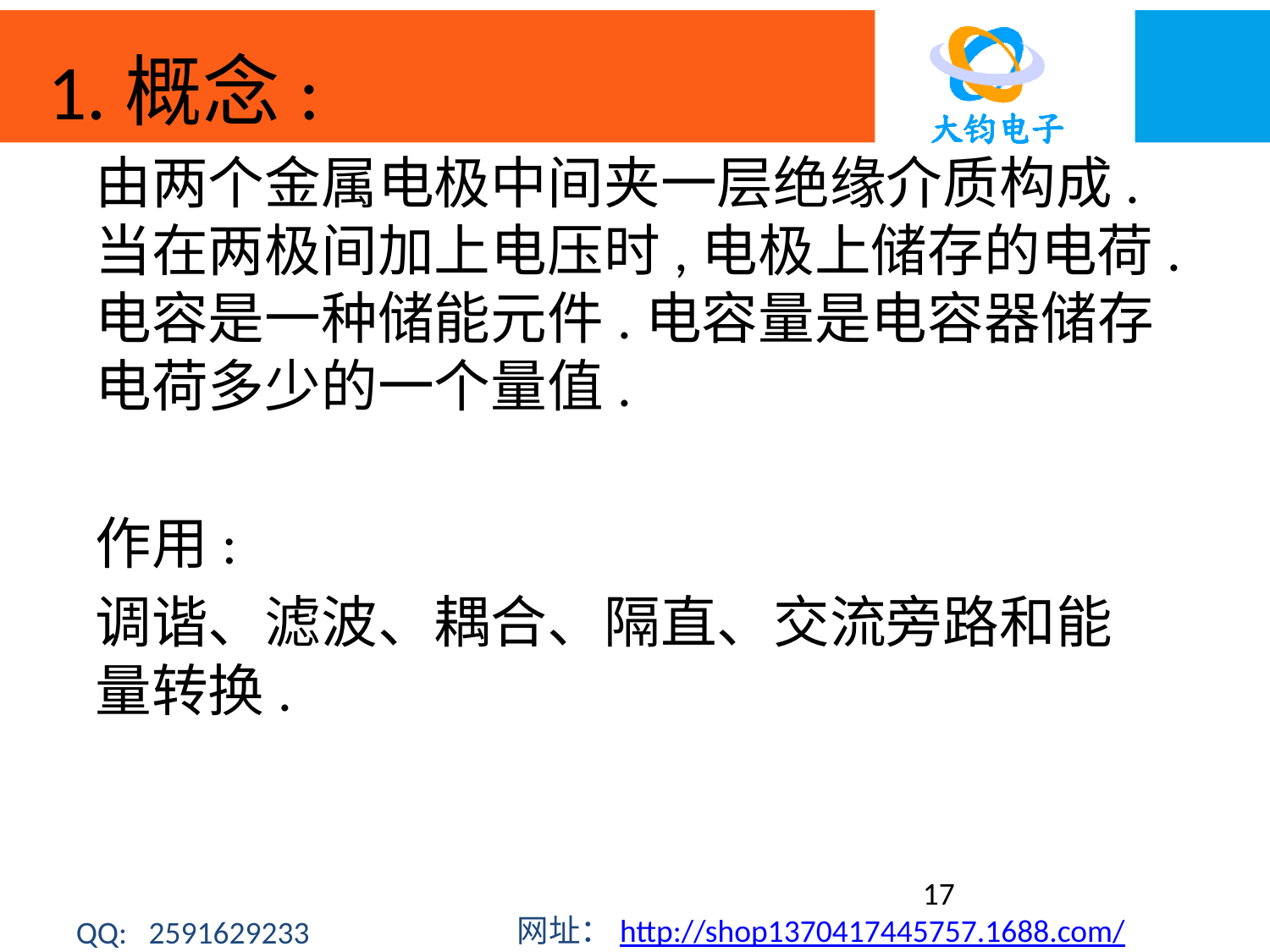

1.概念:
	由两个金属电极中间夹一层绝缘介质构成.当在两极间加上电压时,电极上储存的电荷.电容是一种储能元件.电容量是电容器储存电荷多少的一个量值.

	作用:
	调谐、滤波、耦合、隔直、交流旁路和能量转换.
17